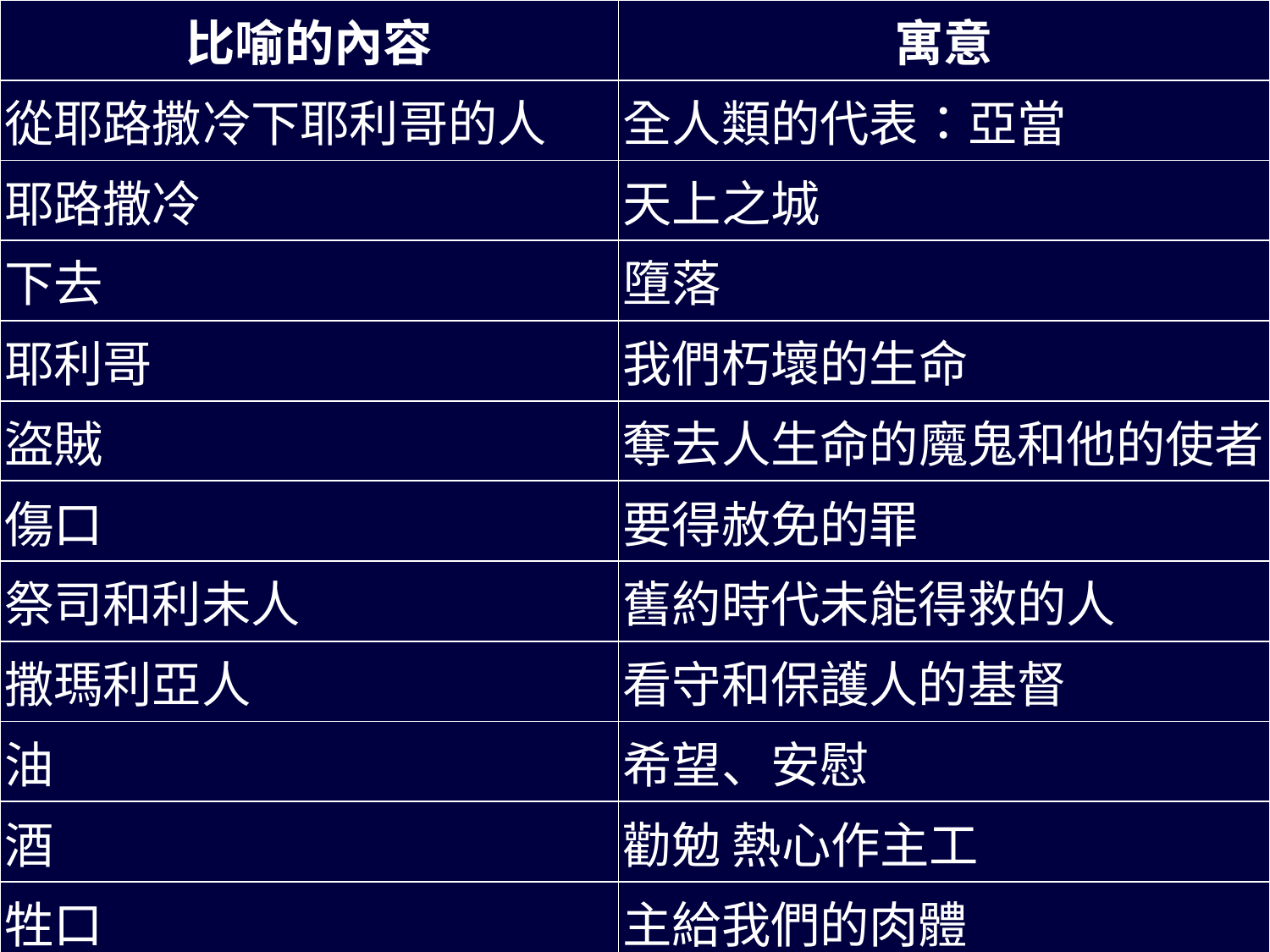

| 比喻的內容 | 寓意 |
| --- | --- |
| 從耶路撒冷下耶利哥的人 | 全人類的代表：亞當 |
| 耶路撒冷 | 天上之城 |
| 下去 | 墮落 |
| 耶利哥 | 我們朽壞的生命 |
| 盜賊 | 奪去人生命的魔鬼和他的使者 |
| 傷口 | 要得赦免的罪 |
| 祭司和利未人 | 舊約時代未能得救的人 |
| 撒瑪利亞人 | 看守和保護人的基督 |
| 油 | 希望、安慰 |
| 酒 | 勸勉 熱心作主工 |
| 牲口 | 主給我們的肉體 |
| 坐在牲口之上 | 相信基督的道成肉身 |
| 客店 | 教會 |
16